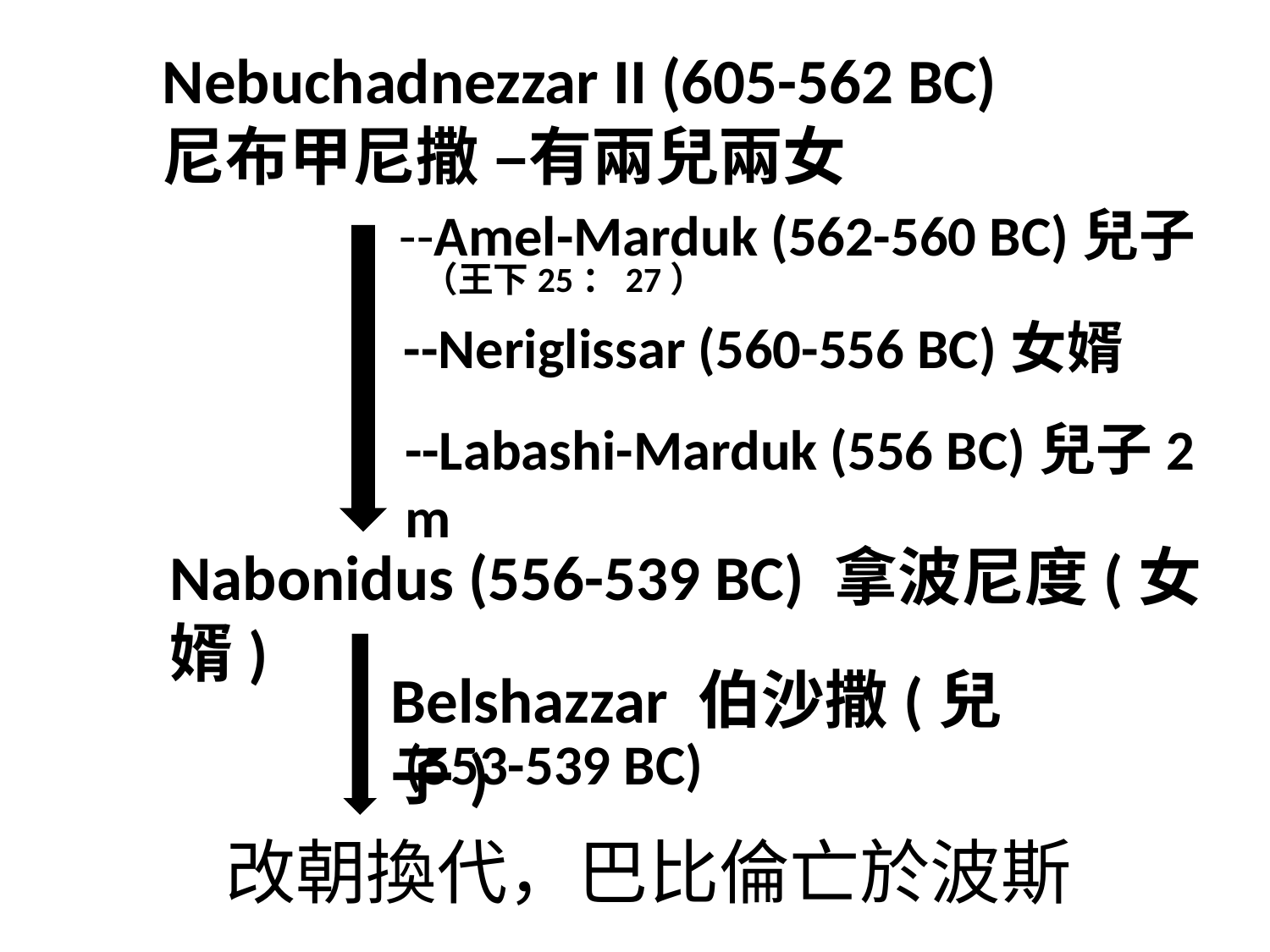

Nebuchadnezzar II (605-562 BC)
尼布甲尼撒 –有兩兒兩女
--Amel-Marduk (562-560 BC)兒子

（王下25：27）
--Neriglissar (560-556 BC)女婿
--Labashi-Marduk (556 BC)兒子2 m
Nabonidus (556-539 BC) 拿波尼度(女婿)

Belshazzar 伯沙撒(兒子)
(553-539 BC)
改朝換代，巴比倫亡於波斯